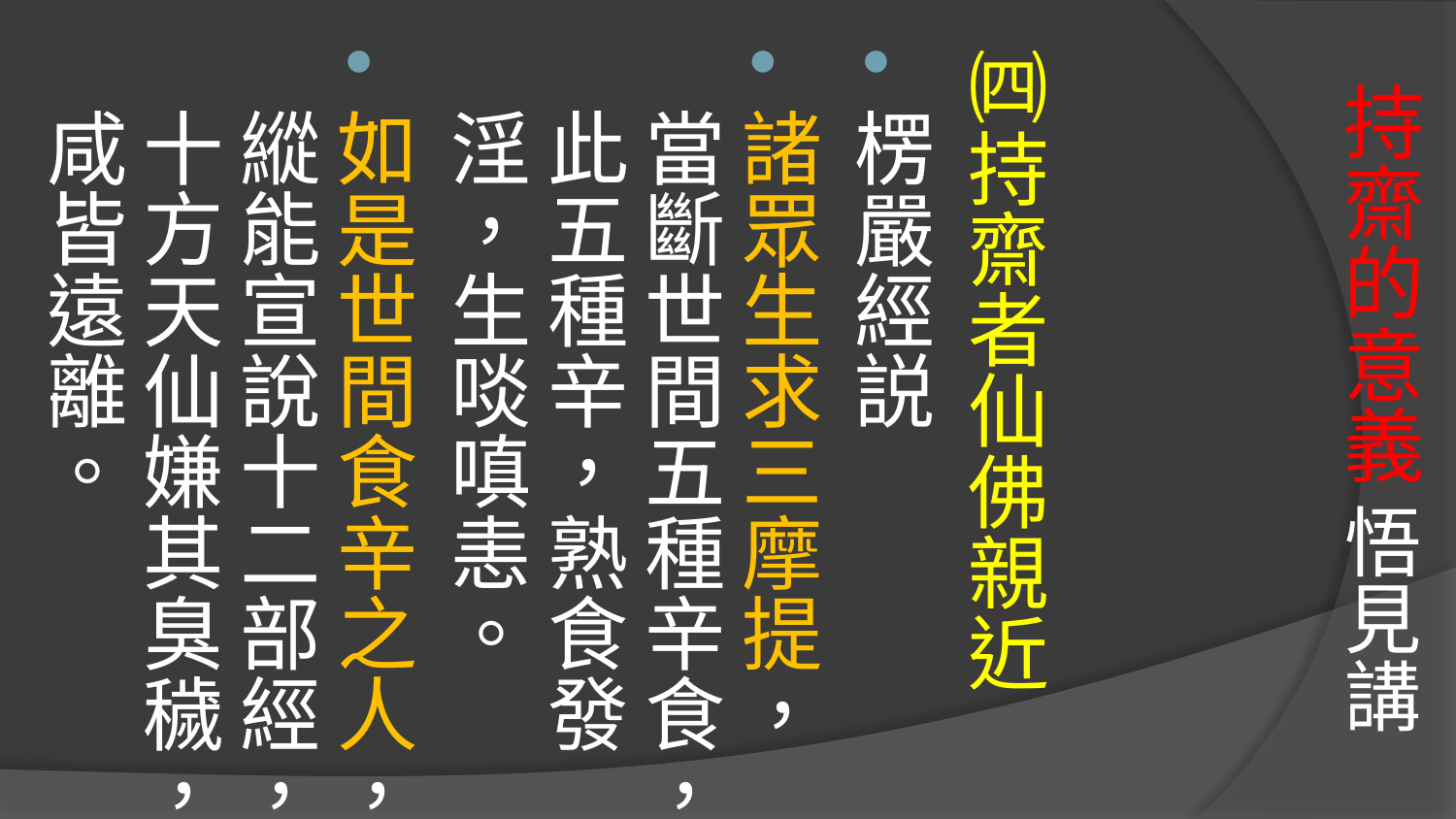

# 持齋的意義 悟見講
㈣持齋者仙佛親近
楞嚴經説
諸眾生求三摩提，當斷世間五種辛食，此五種辛，熟食發淫，生啖嗔恚。
如是世間食辛之人，縱能宣說十二部經，十方天仙嫌其臭穢，咸皆遠離。